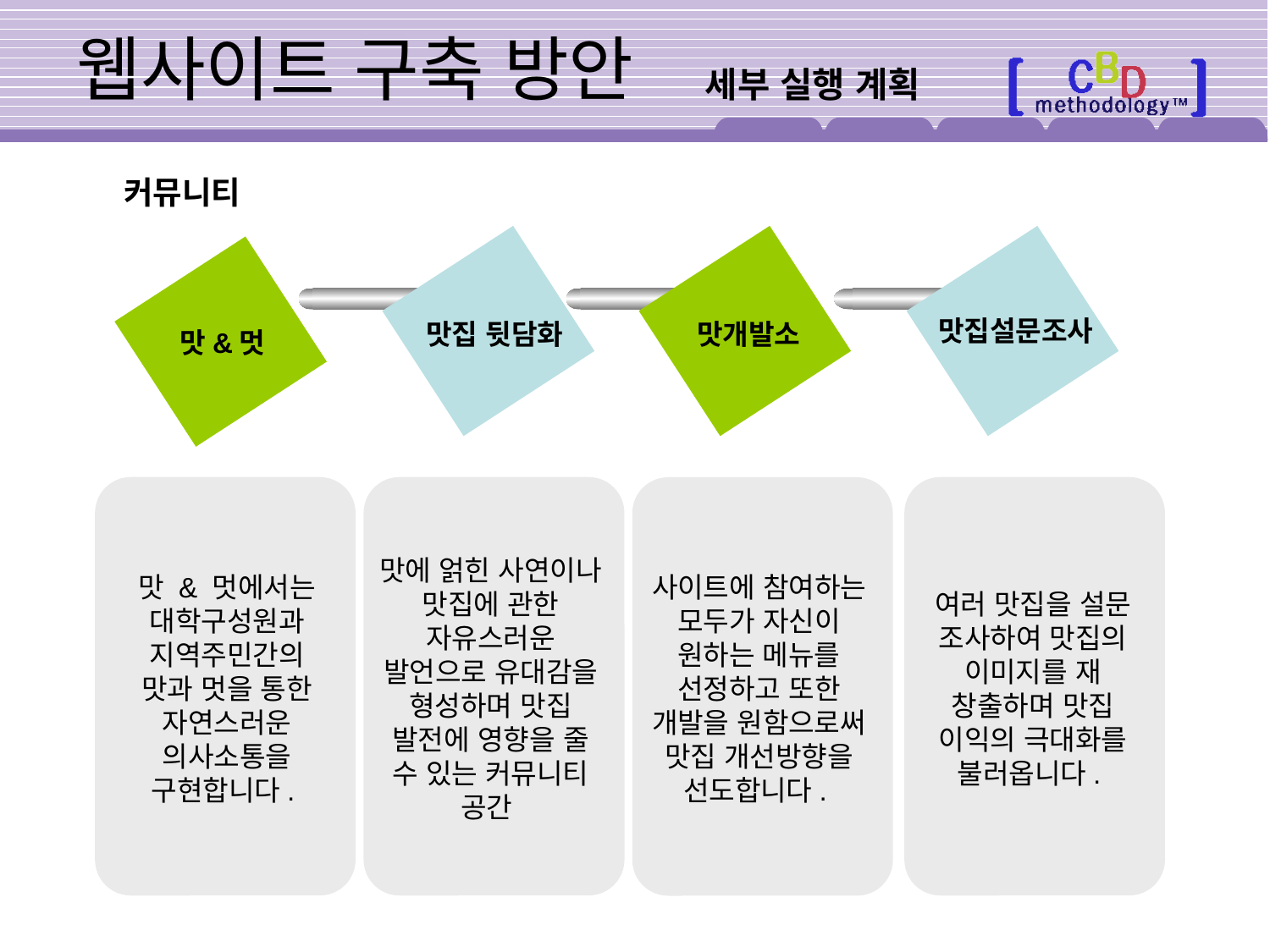

# 웹사이트 구축 방안
세부 실행 계획
커뮤니티

맛집설문조사
맛집 뒷담화
맛개발소
맛&멋

맛에 얽힌 사연이나 맛집에 관한 자유스러운 발언으로 유대감을 형성하며 맛집 발전에 영향을 줄 수 있는 커뮤니티 공간
사이트에 참여하는 모두가 자신이 원하는 메뉴를 선정하고 또한 개발을 원함으로써 맛집 개선방향을 선도합니다.
맛 & 멋에서는 대학구성원과 지역주민간의 맛과 멋을 통한 자연스러운 의사소통을 구현합니다.
여러 맛집을 설문 조사하여 맛집의 이미지를 재 창출하며 맛집 이익의 극대화를 불러옵니다.